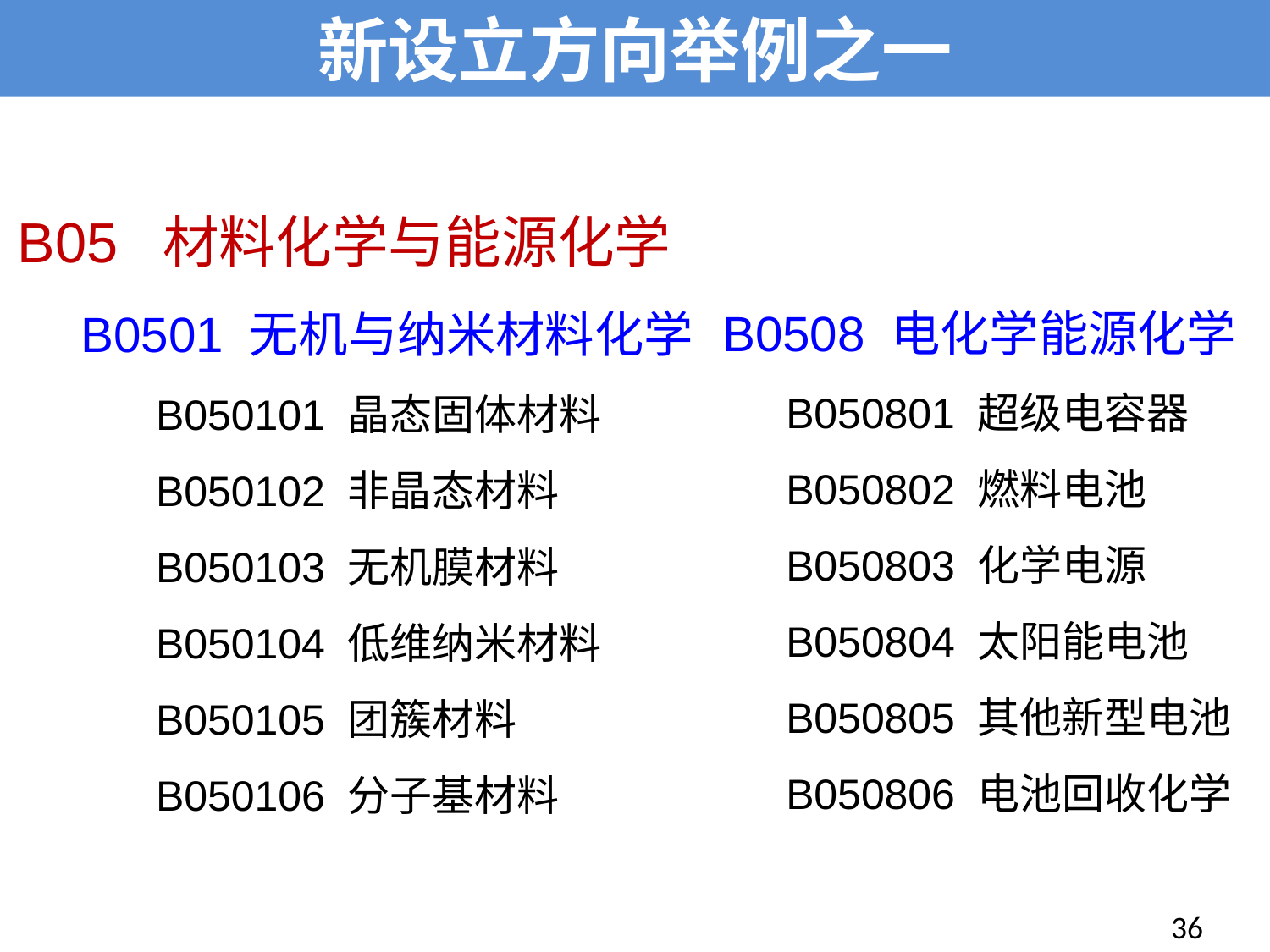

新设立方向举例之一
B05  材料化学与能源化学
B0501 无机与纳米材料化学
B050101 晶态固体材料
B050102 非晶态材料
B050103 无机膜材料
B050104 低维纳米材料
B050105 团簇材料
B050106 分子基材料
B0508 电化学能源化学
B050801 超级电容器
B050802 燃料电池
B050803 化学电源
B050804 太阳能电池
B050805 其他新型电池
B050806 电池回收化学